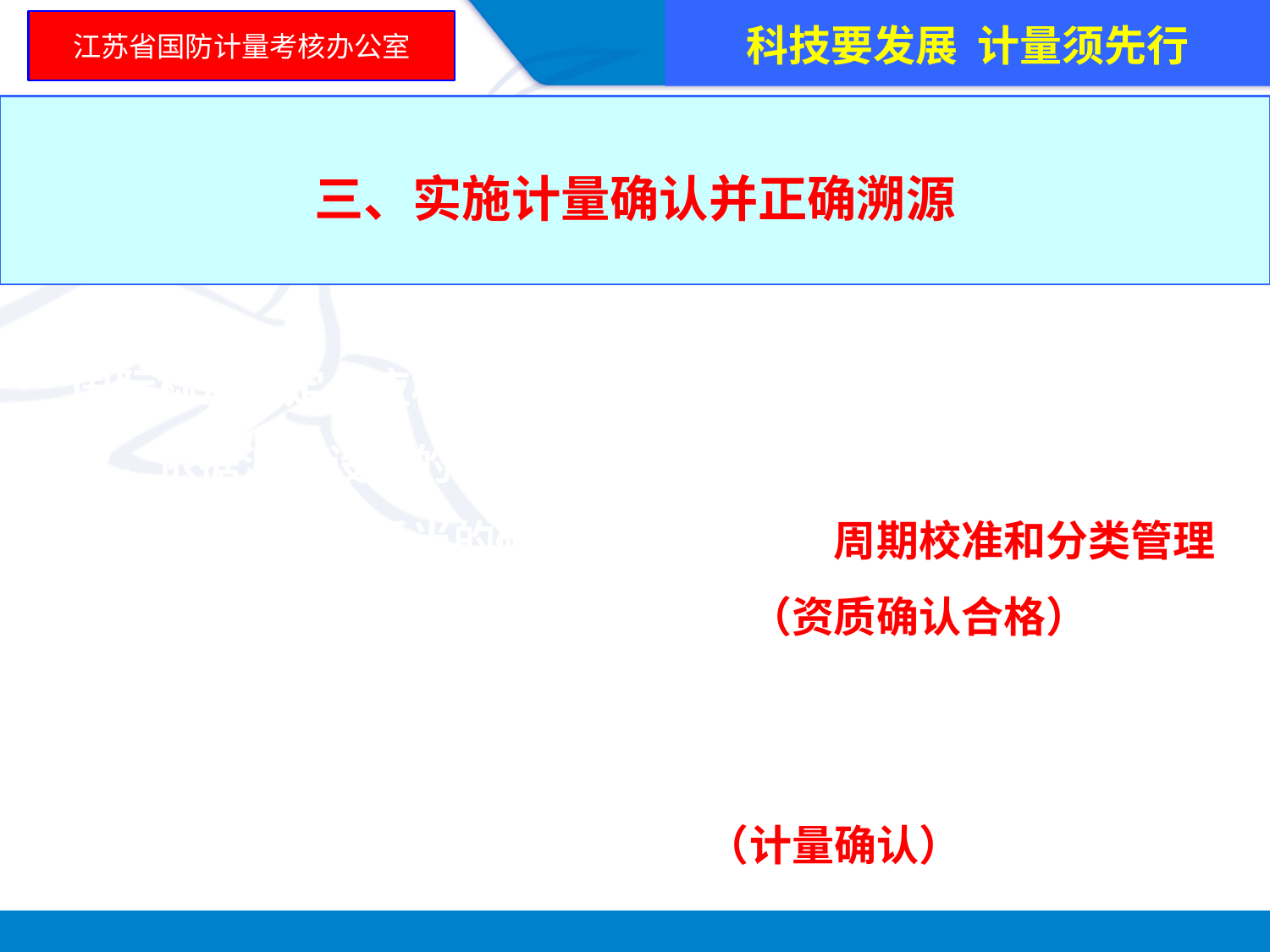

科技要发展  计量须先行
江苏省国防计量考核办公室
三、实施计量确认并正确溯源

     国际标准规定，应根据测量设备的稳定性、预期的用途和使用的频次，依据测量设备的技术规范、使用方法及范围等各有关因素，规定适当的确认周期，并实施周期校准和分类管理。
    根据国防计量管理的要求，正确选择（资质确认合格）测量设备的溯源单位。
    测量设备在首次投入使用前应进行检定或校准，确定测量设备的满足预期的使用要求（计量确认）后再投入使用。